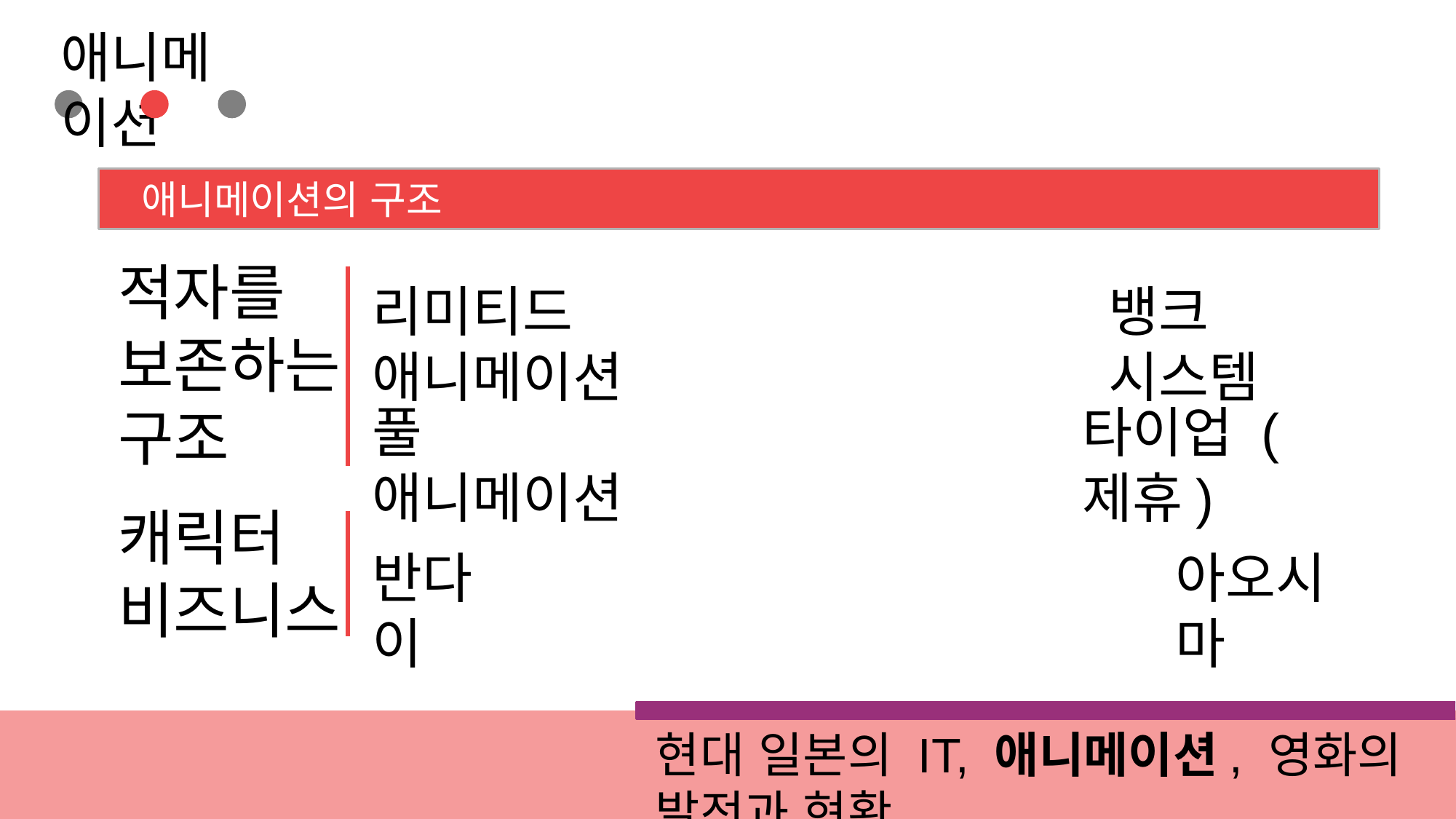

애니메이션

  애니메이션의 구조
적자를
보존하는
구조
리미티드 애니메이션
뱅크 시스템
풀 애니메이션
타이업 (제휴)
캐릭터
비즈니스
반다이
아오시마

현대 일본의 IT, 애니메이션, 영화의 발전과 현황